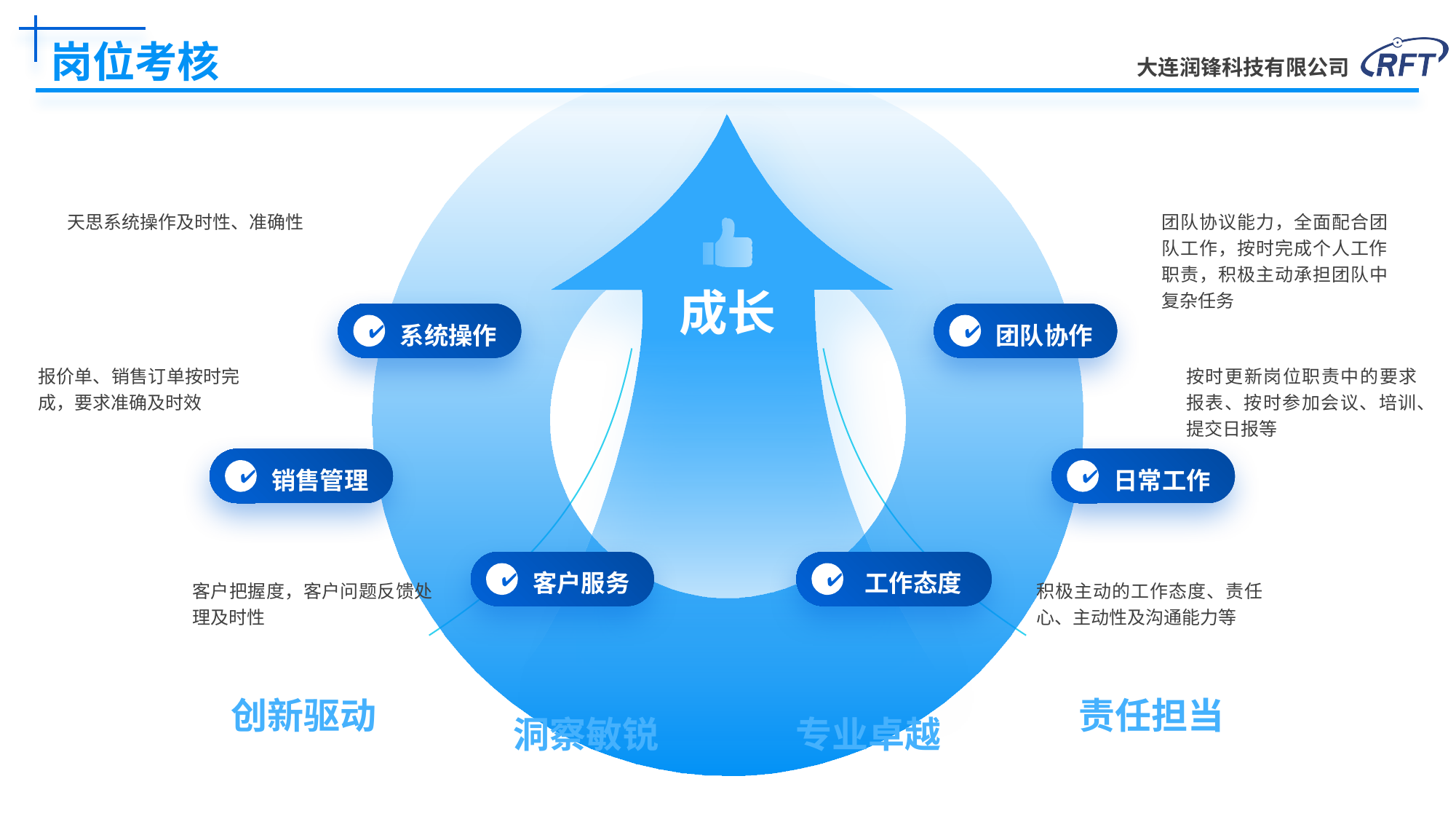

# 岗位考核

天思系统操作及时性、准确性
团队协议能力，全面配合团队工作，按时完成个人工作职责，积极主动承担团队中复杂任务

成长

系统操作
✔

团队协作
✔

报价单、销售订单按时完成，要求准确及时效
按时更新岗位职责中的要求报表、按时参加会议、培训、提交日报等

销售管理
✔

日常工作
✔

客户服务
工作态度
✔
✔
客户把握度，客户问题反馈处理及时性
积极主动的工作态度、责任心、主动性及沟通能力等
创新驱动
责任担当

洞察敏锐
专业卓越